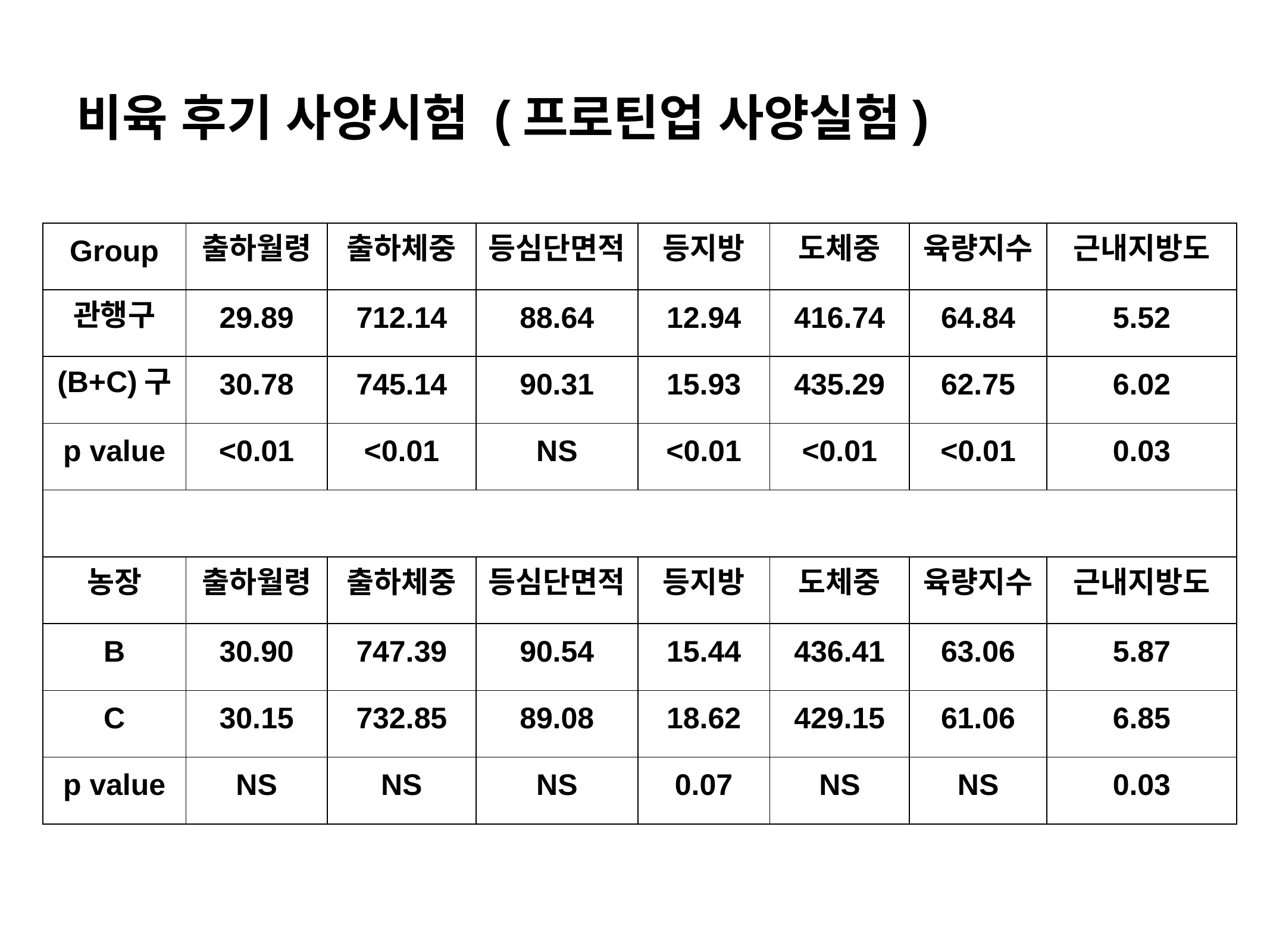

비육 후기 사양시험 (프로틴업 사양실험)
| Group | 출하월령 | 출하체중 | 등심단면적 | 등지방 | 도체중 | 육량지수 | 근내지방도 |
| --- | --- | --- | --- | --- | --- | --- | --- |
| 관행구 | 29.89 | 712.14 | 88.64 | 12.94 | 416.74 | 64.84 | 5.52 |
| (B+C)구 | 30.78 | 745.14 | 90.31 | 15.93 | 435.29 | 62.75 | 6.02 |
| p value | <0.01 | <0.01 | NS | <0.01 | <0.01 | <0.01 | 0.03 |
|  |  |  |  |  |  |  |  |
| 농장 | 출하월령 | 출하체중 | 등심단면적 | 등지방 | 도체중 | 육량지수 | 근내지방도 |
| B | 30.90 | 747.39 | 90.54 | 15.44 | 436.41 | 63.06 | 5.87 |
| C | 30.15 | 732.85 | 89.08 | 18.62 | 429.15 | 61.06 | 6.85 |
| p value | NS | NS | NS | 0.07 | NS | NS | 0.03 |